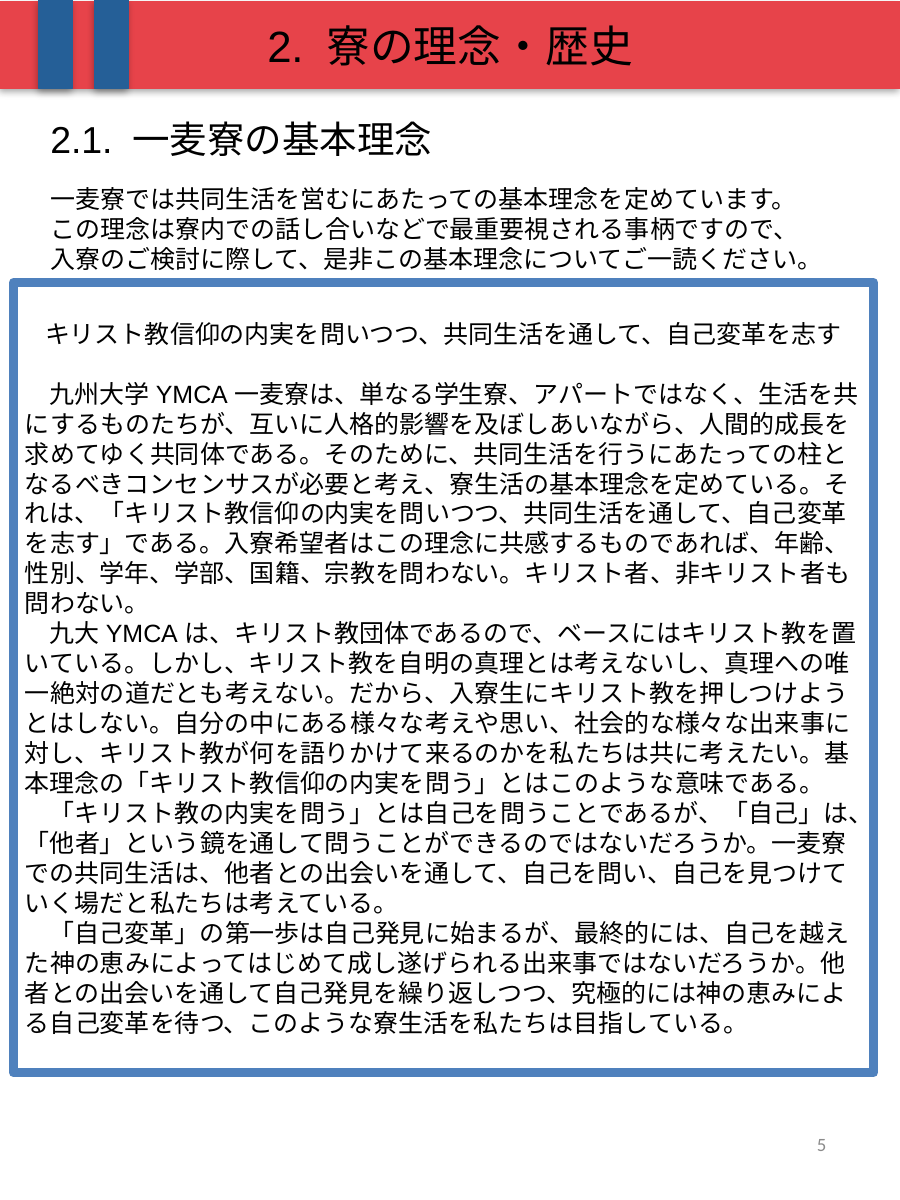

2. 寮の理念・歴史

2.1. 一麦寮の基本理念
一麦寮では共同生活を営むにあたっての基本理念を定めています。
この理念は寮内での話し合いなどで最重要視される事柄ですので、
入寮のご検討に際して、是非この基本理念についてご一読ください。

キリスト教信仰の内実を問いつつ、共同生活を通して、自己変革を志す

　九州大学YMCA一麦寮は、単なる学生寮、アパートではなく、生活を共にするものたちが、互いに人格的影響を及ぼしあいながら、人間的成長を求めてゆく共同体である。そのために、共同生活を行うにあたっての柱となるべきコンセンサスが必要と考え、寮生活の基本理念を定めている。それは、「キリスト教信仰の内実を問いつつ、共同生活を通して、自己変革を志す」である。入寮希望者はこの理念に共感するものであれば、年齢、性別、学年、学部、国籍、宗教を問わない。キリスト者、非キリスト者も問わない。
　九大YMCAは、キリスト教団体であるので、ベースにはキリスト教を置いている。しかし、キリスト教を自明の真理とは考えないし、真理への唯一絶対の道だとも考えない。だから、入寮生にキリスト教を押しつけようとはしない。自分の中にある様々な考えや思い、社会的な様々な出来事に対し、キリスト教が何を語りかけて来るのかを私たちは共に考えたい。基本理念の「キリスト教信仰の内実を問う」とはこのような意味である。
　「キリスト教の内実を問う」とは自己を問うことであるが、「自己」は、「他者」という鏡を通して問うことができるのではないだろうか。一麦寮での共同生活は、他者との出会いを通して、自己を問い、自己を見つけていく場だと私たちは考えている。
　「自己変革」の第一歩は自己発見に始まるが、最終的には、自己を越えた神の恵みによってはじめて成し遂げられる出来事ではないだろうか。他者との出会いを通して自己発見を繰り返しつつ、究極的には神の恵みによる自己変革を待つ、このような寮生活を私たちは目指している。

5